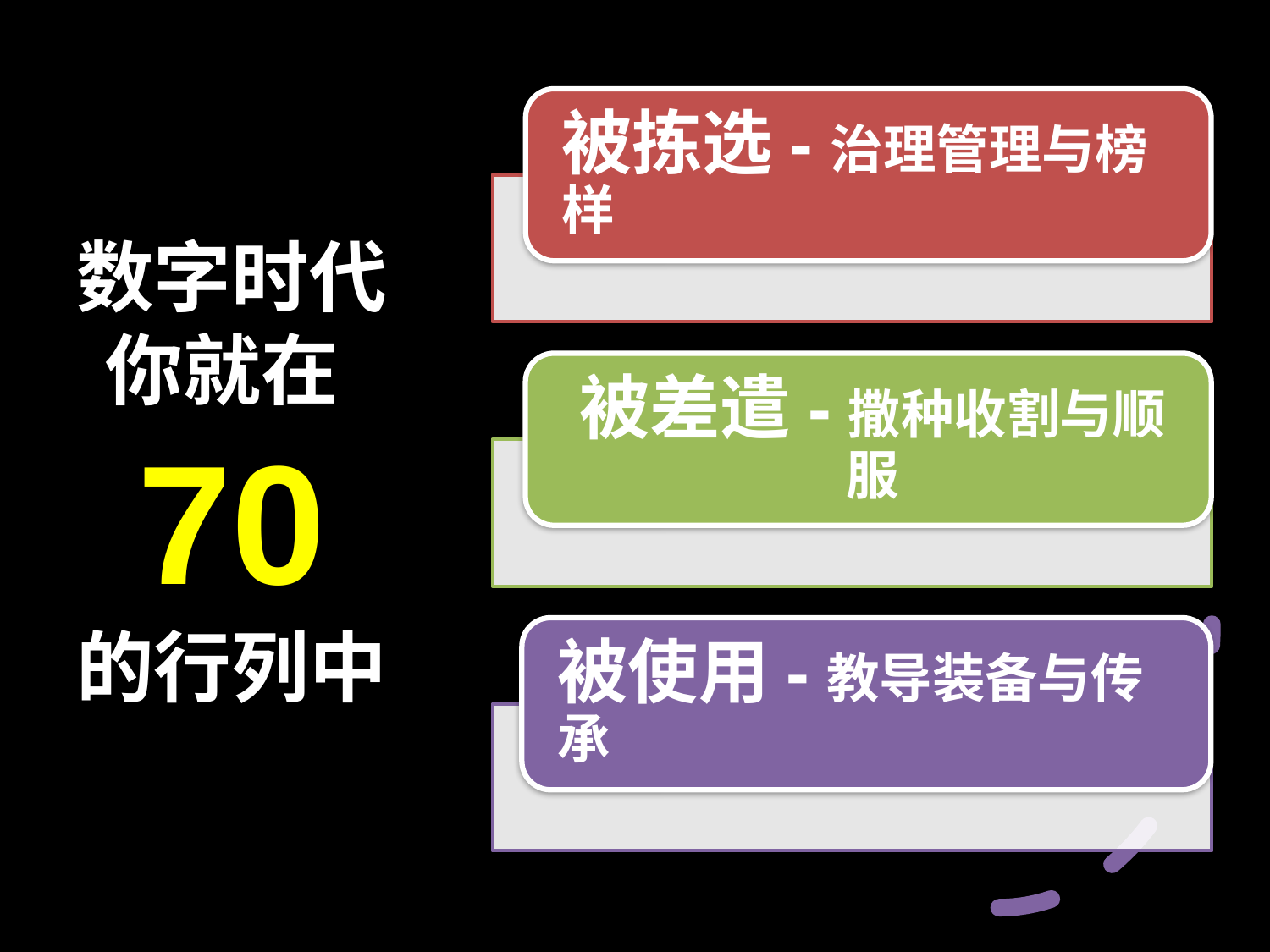

被拣选-治理管理与榜样
被差遣-撒种收割与顺服
被使用-教导装备与传承
# 数字时代 你就在70 的行列中